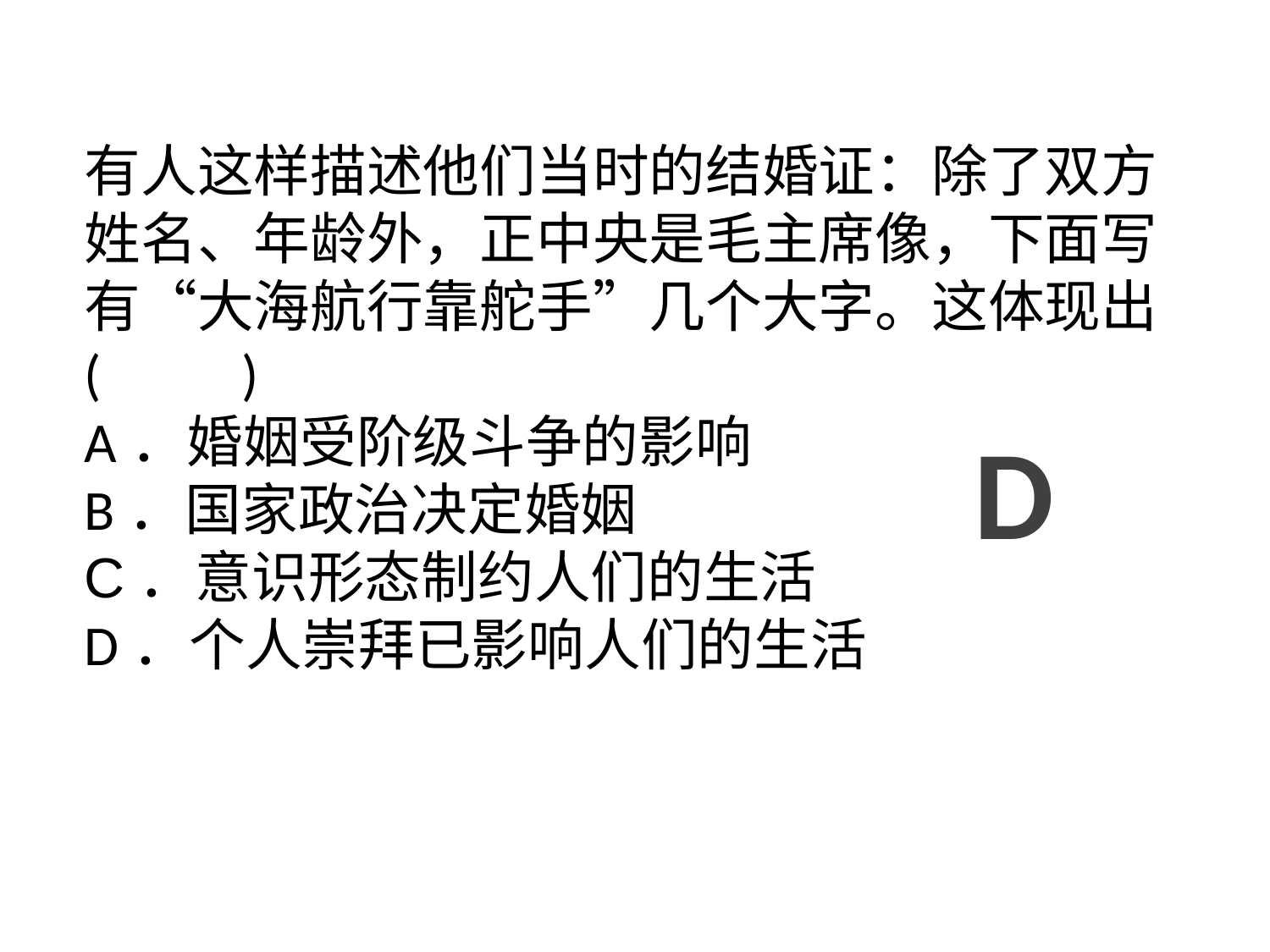

有人这样描述他们当时的结婚证：除了双方姓名、年龄外，正中央是毛主席像，下面写有“大海航行靠舵手”几个大字。这体现出(　　)A．婚姻受阶级斗争的影响
B．国家政治决定婚姻
C．意识形态制约人们的生活
D．个人崇拜已影响人们的生活
D